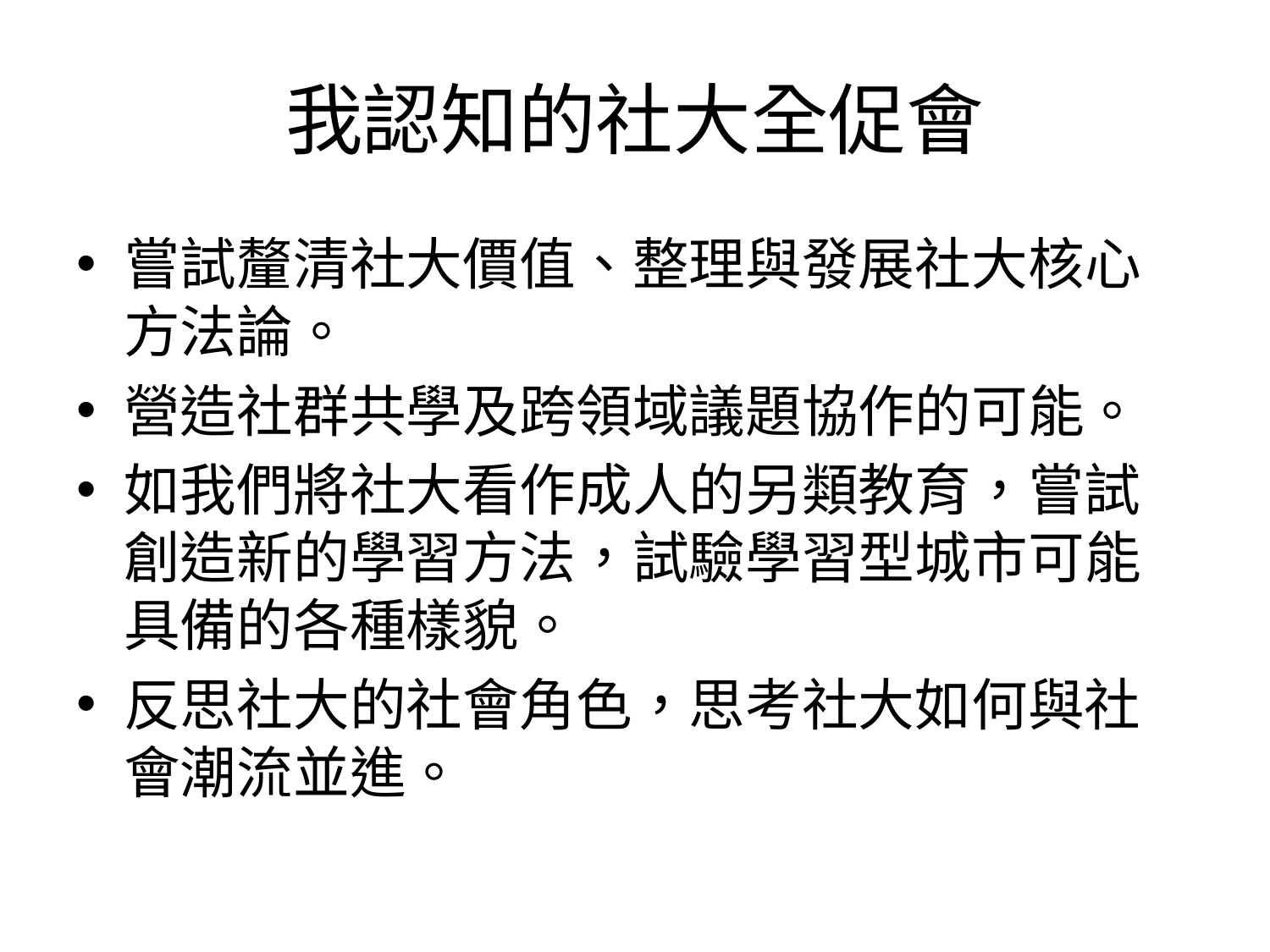

# 我認知的社大全促會
嘗試釐清社大價值、整理與發展社大核心方法論。
營造社群共學及跨領域議題協作的可能。
如我們將社大看作成人的另類教育，嘗試創造新的學習方法，試驗學習型城市可能具備的各種樣貌。
反思社大的社會角色，思考社大如何與社會潮流並進。